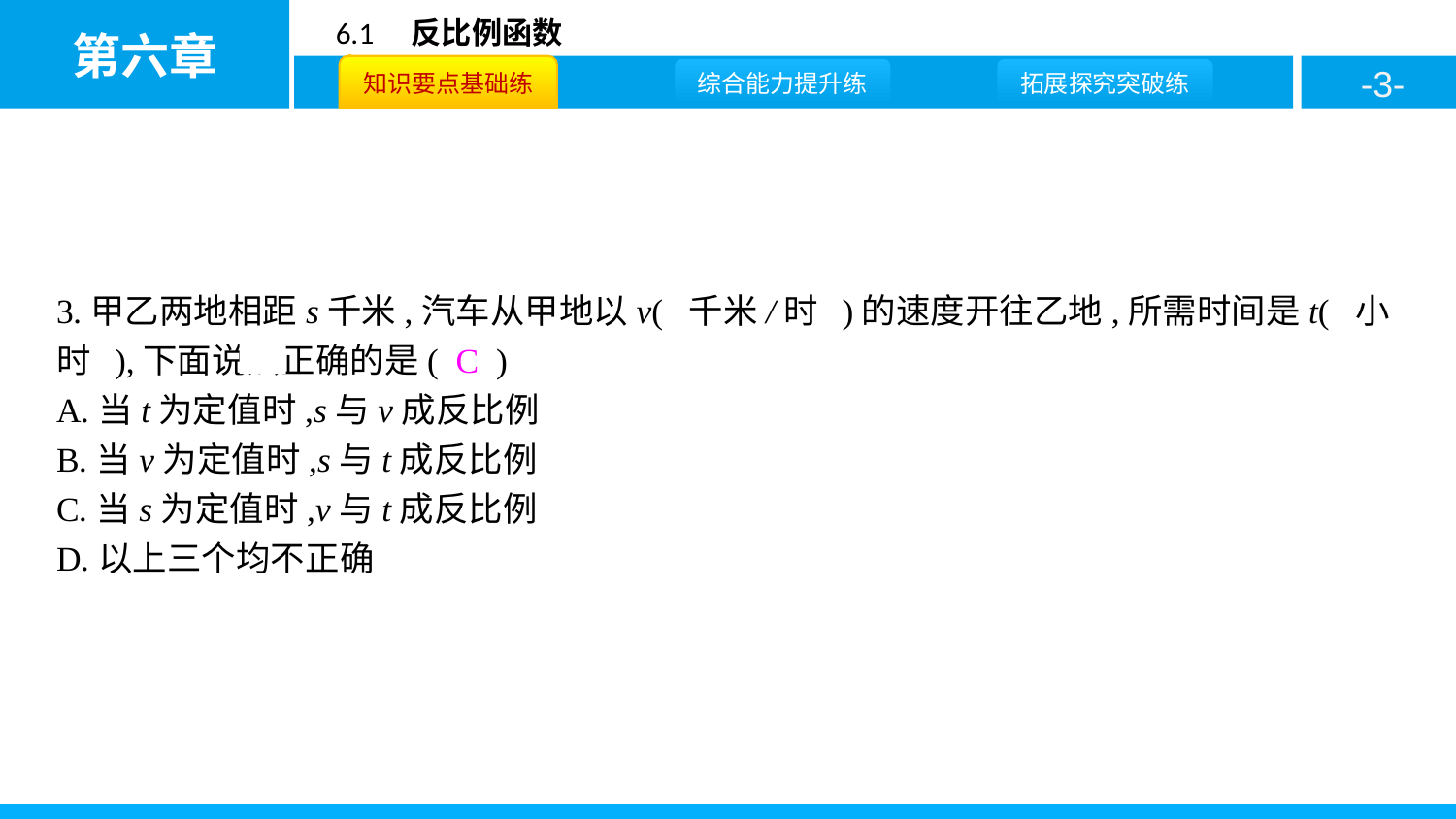

3.甲乙两地相距s千米,汽车从甲地以v(  千米/时  )的速度开往乙地,所需时间是t(  小时  ),下面说法正确的是(  C  )
A.当t为定值时,s与v成反比例
B.当v为定值时,s与t成反比例
C.当s为定值时,v与t成反比例
D.以上三个均不正确